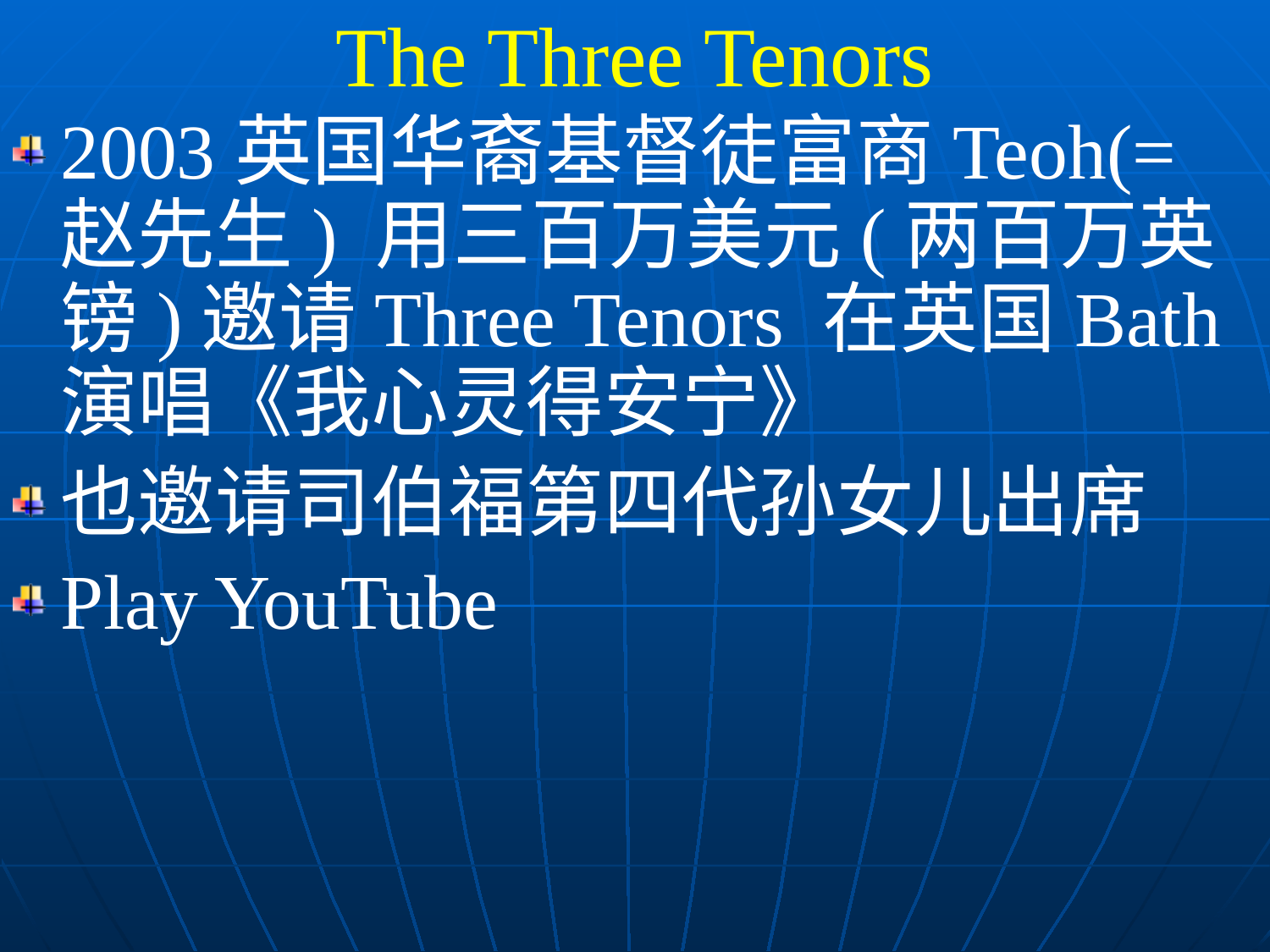

The Three Tenors
2003英国华裔基督徒富商Teoh(=赵先生) 用三百万美元(两百万英镑)邀请Three Tenors 在英国Bath演唱《我心灵得安宁》
也邀请司伯福第四代孙女儿出席
Play YouTube